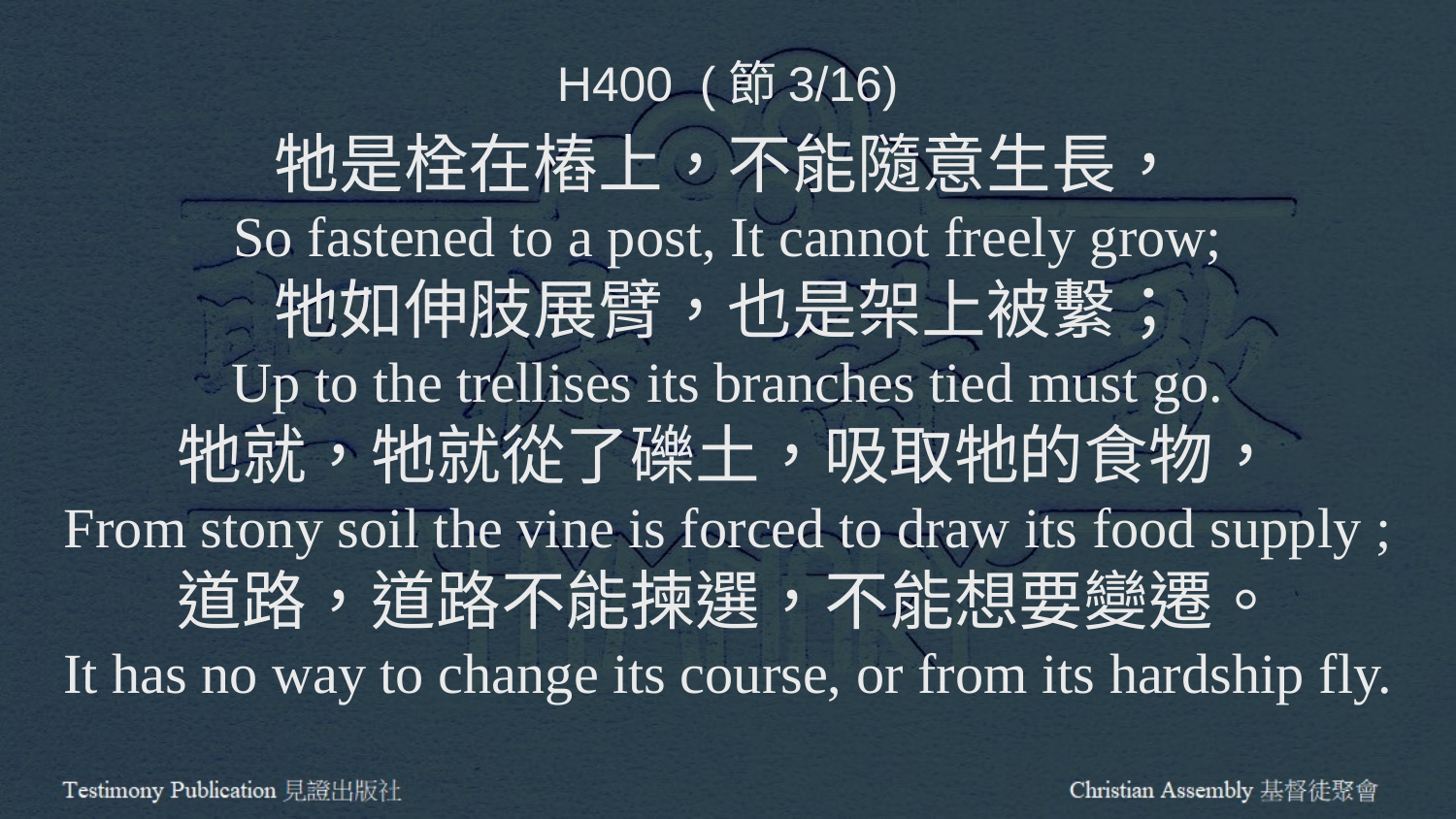

H400  (節3/16)
牠是栓在樁上，不能隨意生長，
So fastened to a post, It cannot freely grow;
牠如伸肢展臂，也是架上被繫；
Up to the trellises its branches tied must go.
牠就，牠就從了礫土，吸取牠的食物，
From stony soil the vine is forced to draw its food supply ;
道路，道路不能揀選，不能想要變遷。
It has no way to change its course, or from its hardship fly.